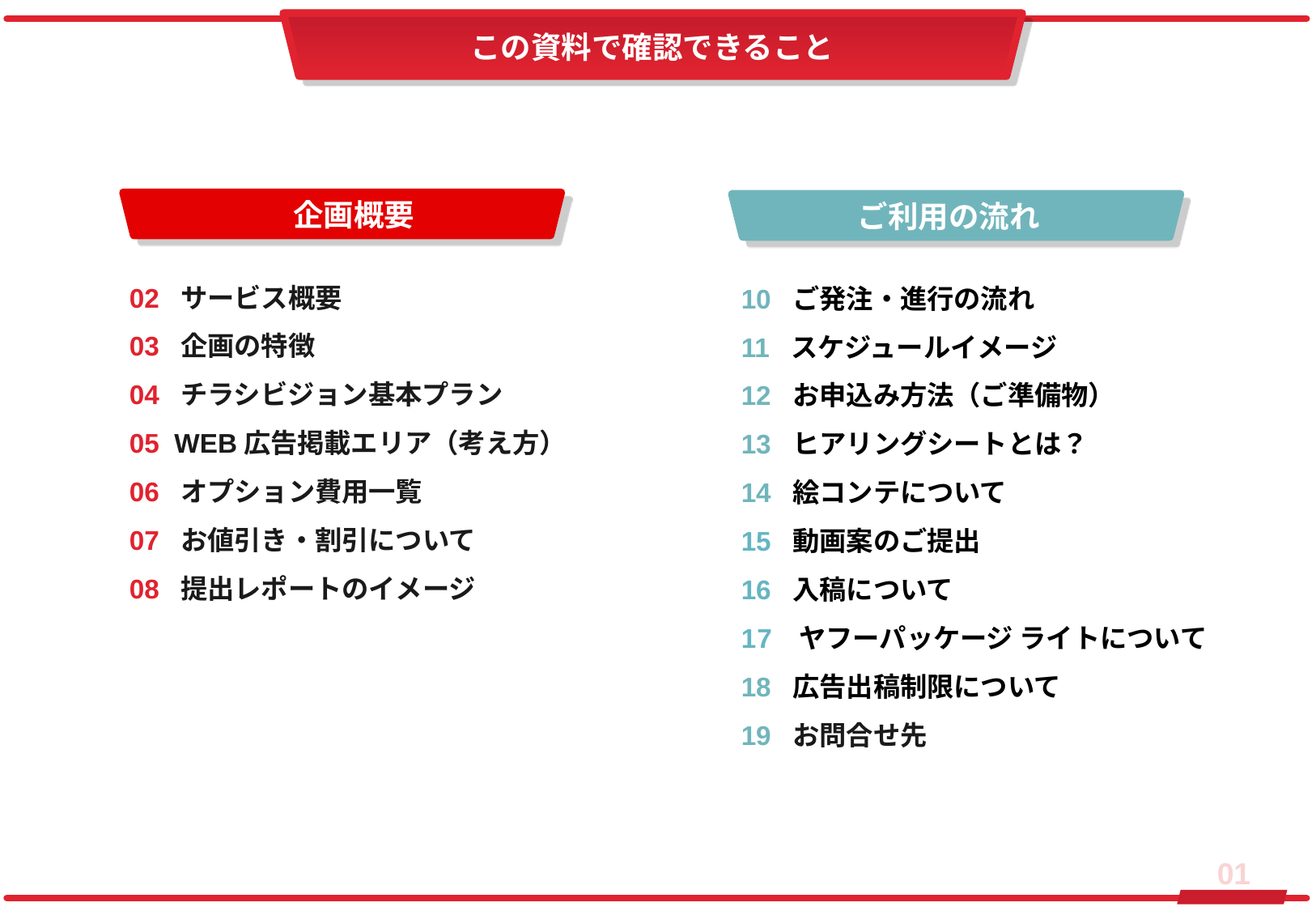

この資料で確認できること
企画概要
ご利用の流れ

02  サービス概要
03  企画の特徴
04  チラシビジョン基本プラン
05  WEB広告掲載エリア（考え方）
06  オプション費用一覧
07  お値引き・割引について
08  提出レポートのイメージ
10  ご発注・進行の流れ
11  スケジュールイメージ
12  お申込み方法（ご準備物）
13  ヒアリングシートとは？
14  絵コンテについて
15  動画案のご提出
16  入稿について
 ヤフーパッケージ ライトについて
18  広告出稿制限について
19  お問合せ先
01